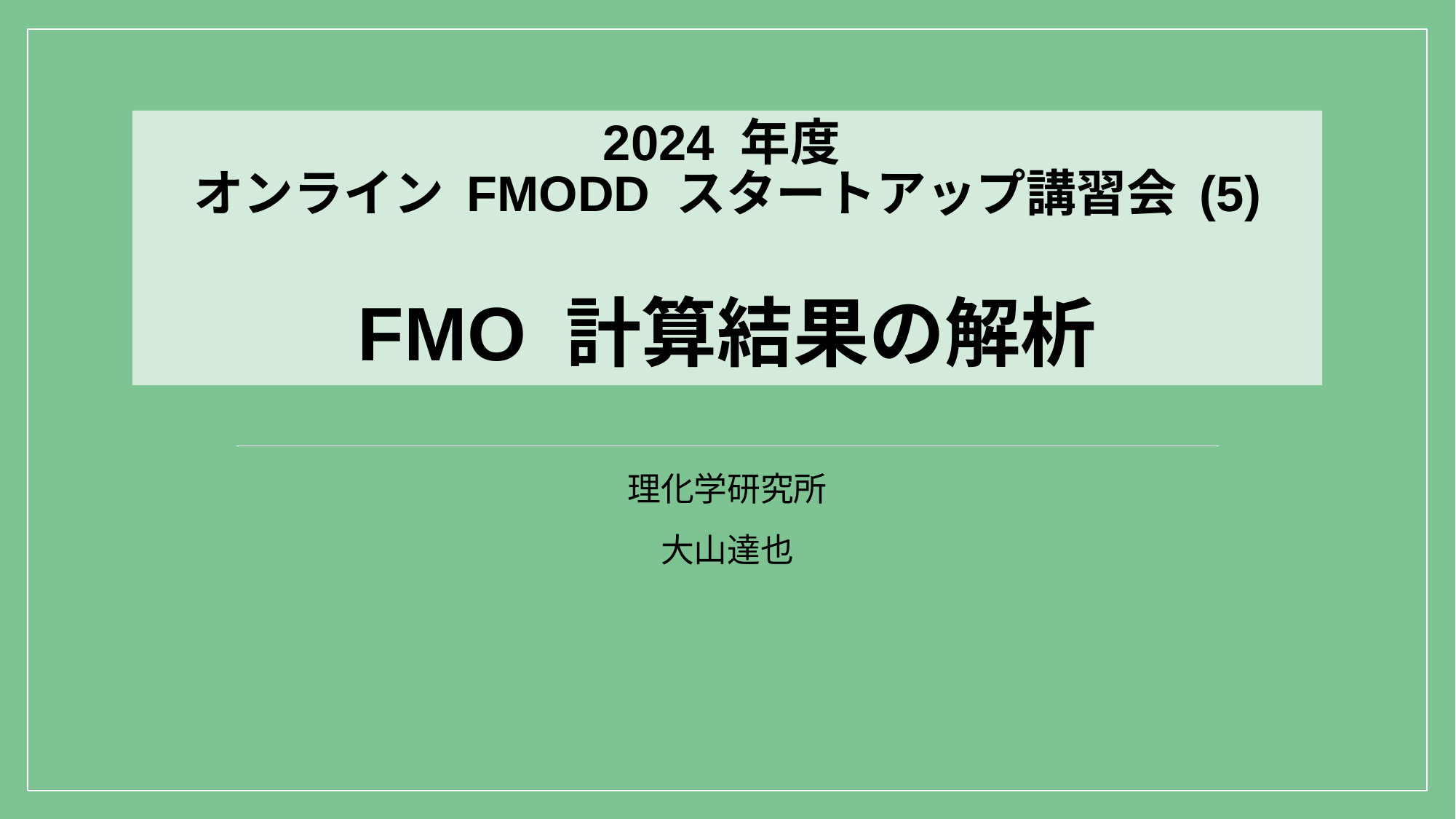

# 2024 年度 オンライン FMODD スタートアップ講習会 (5) FMO 計算結果の解析
理化学研究所
大山達也